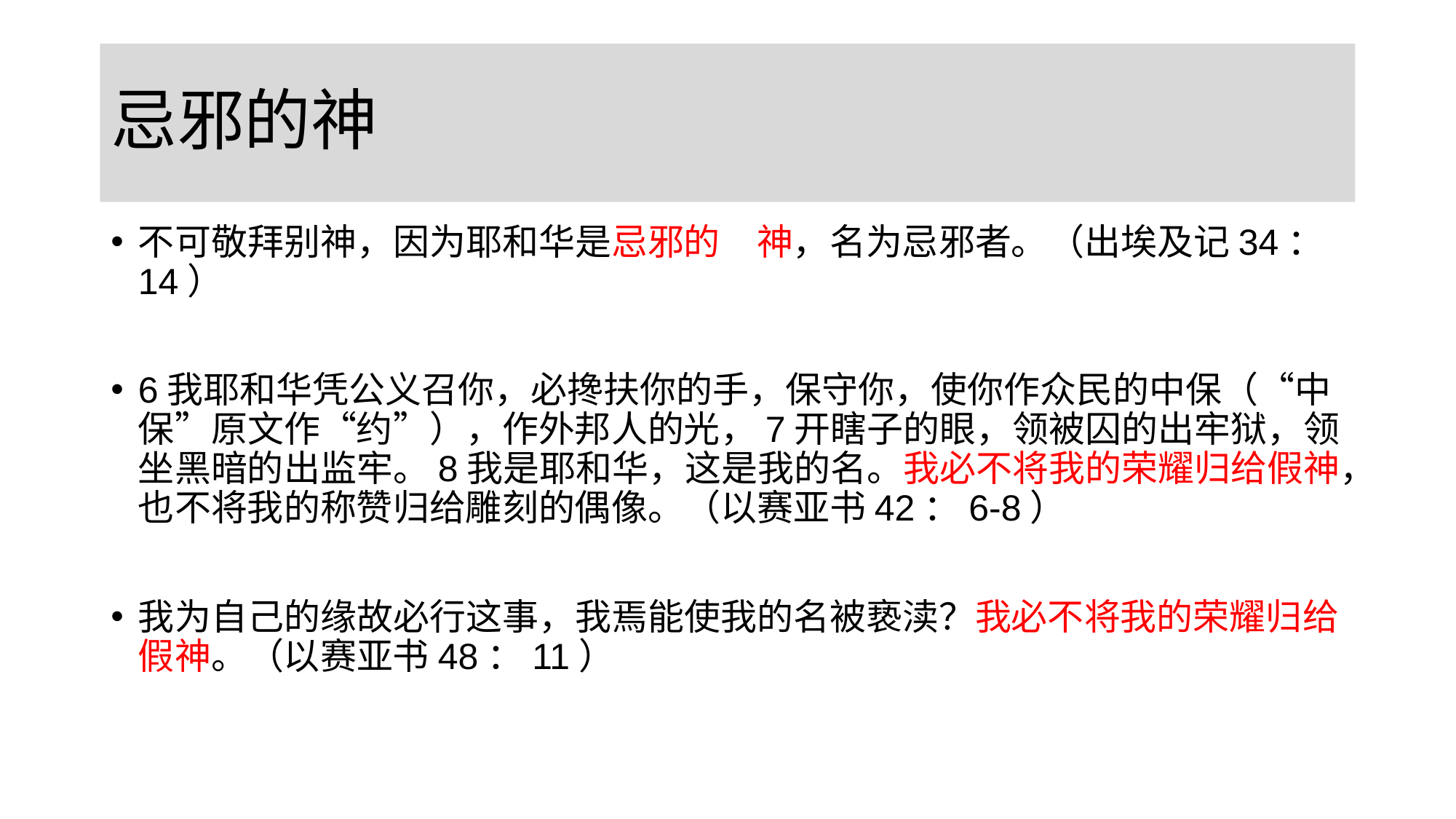

# 忌邪的神
不可敬拜别神，因为耶和华是忌邪的　神，名为忌邪者。（出埃及记34：14）

6我耶和华凭公义召你，必搀扶你的手，保守你，使你作众民的中保（“中保”原文作“约”），作外邦人的光，7开瞎子的眼，领被囚的出牢狱，领坐黑暗的出监牢。8我是耶和华，这是我的名。我必不将我的荣耀归给假神，也不将我的称赞归给雕刻的偶像。（以赛亚书42：6-8）

我为自己的缘故必行这事，我焉能使我的名被亵渎？我必不将我的荣耀归给假神。（以赛亚书48：11）